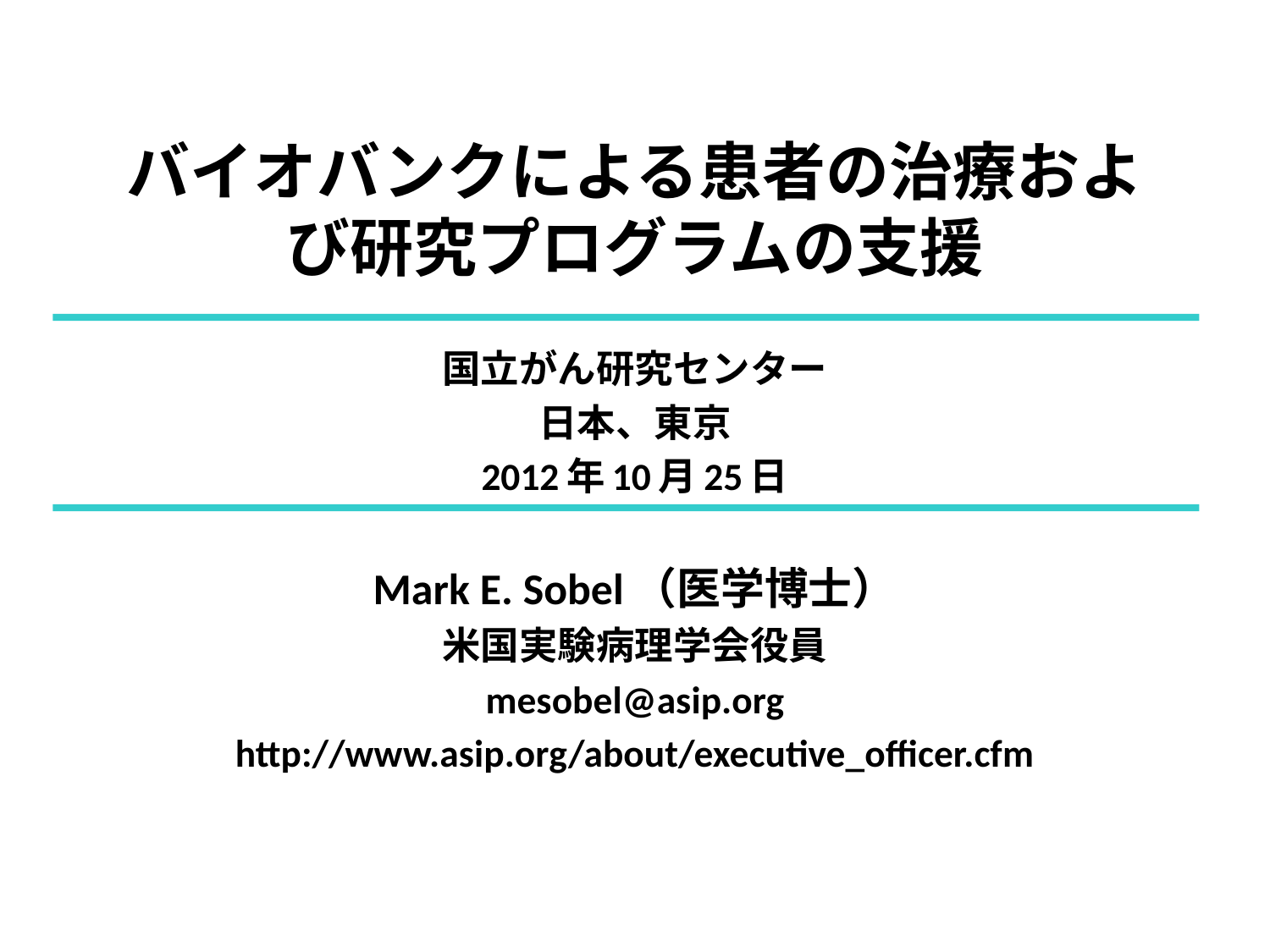

# バイオバンクによる患者の治療および研究プログラムの支援

国立がん研究センター
日本、東京
2012年10月25日

Mark E. Sobel（医学博士）
米国実験病理学会役員
mesobel@asip.org
http://www.asip.org/about/executive_officer.cfm